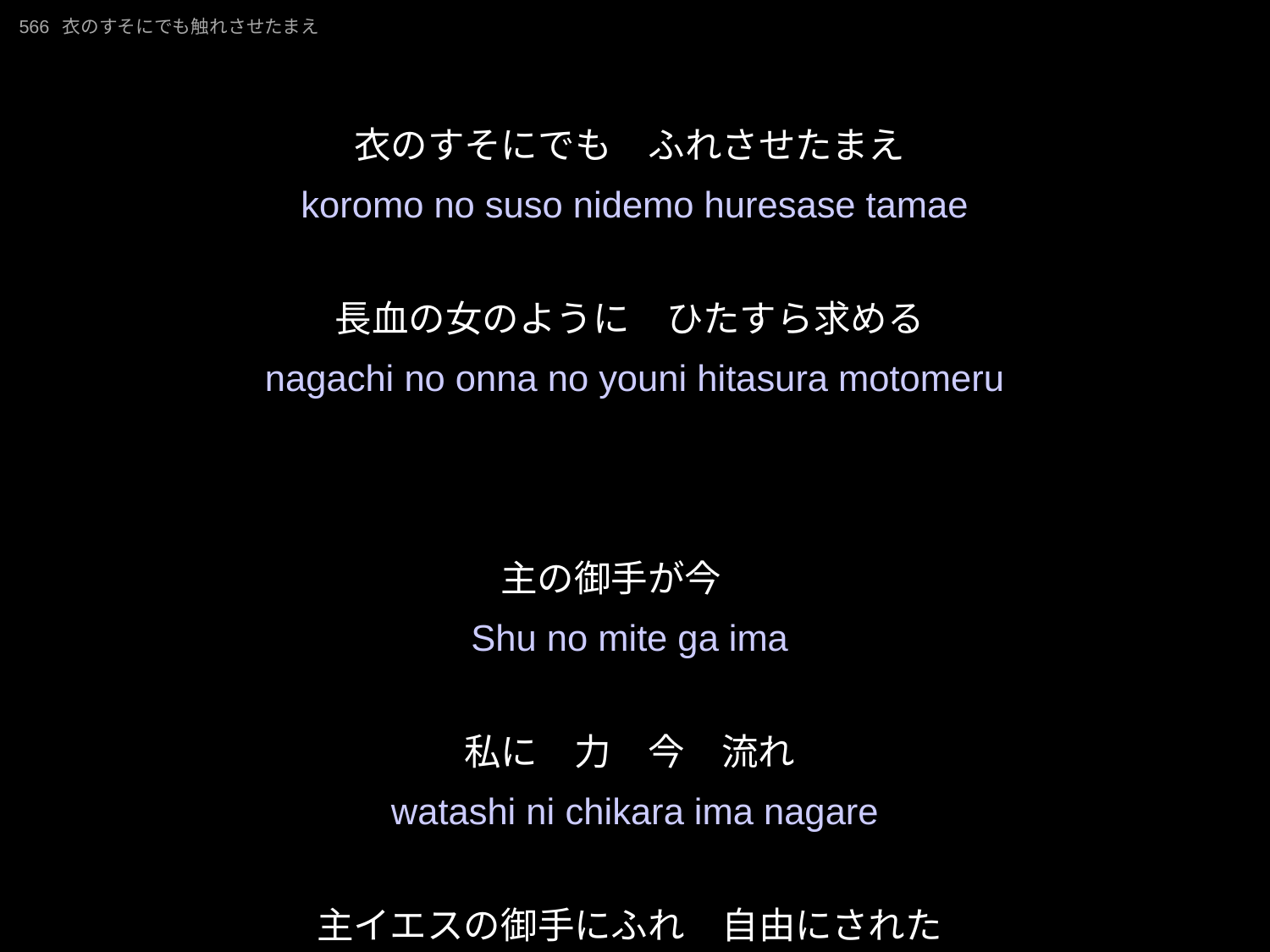

221030-Yoshiya-pp.ppt
ころものすそにでもふれさせたまえ
566 衣のすそにでも触れさせたまえ
★W
★
衣のすそにでも　ふれさせたまえ

長血の女のように　ひたすら求める

主の御手が今

私に　力　今　流れ

主イエスの御手にふれ　自由にされた
koromo no suso nidemo huresase tamae

nagachi no onna no youni hitasura motomeru

Shu no mite ga ima

watashi ni chikara ima nagare

Shu iesu no mite ni hure ziyuu ni sareta